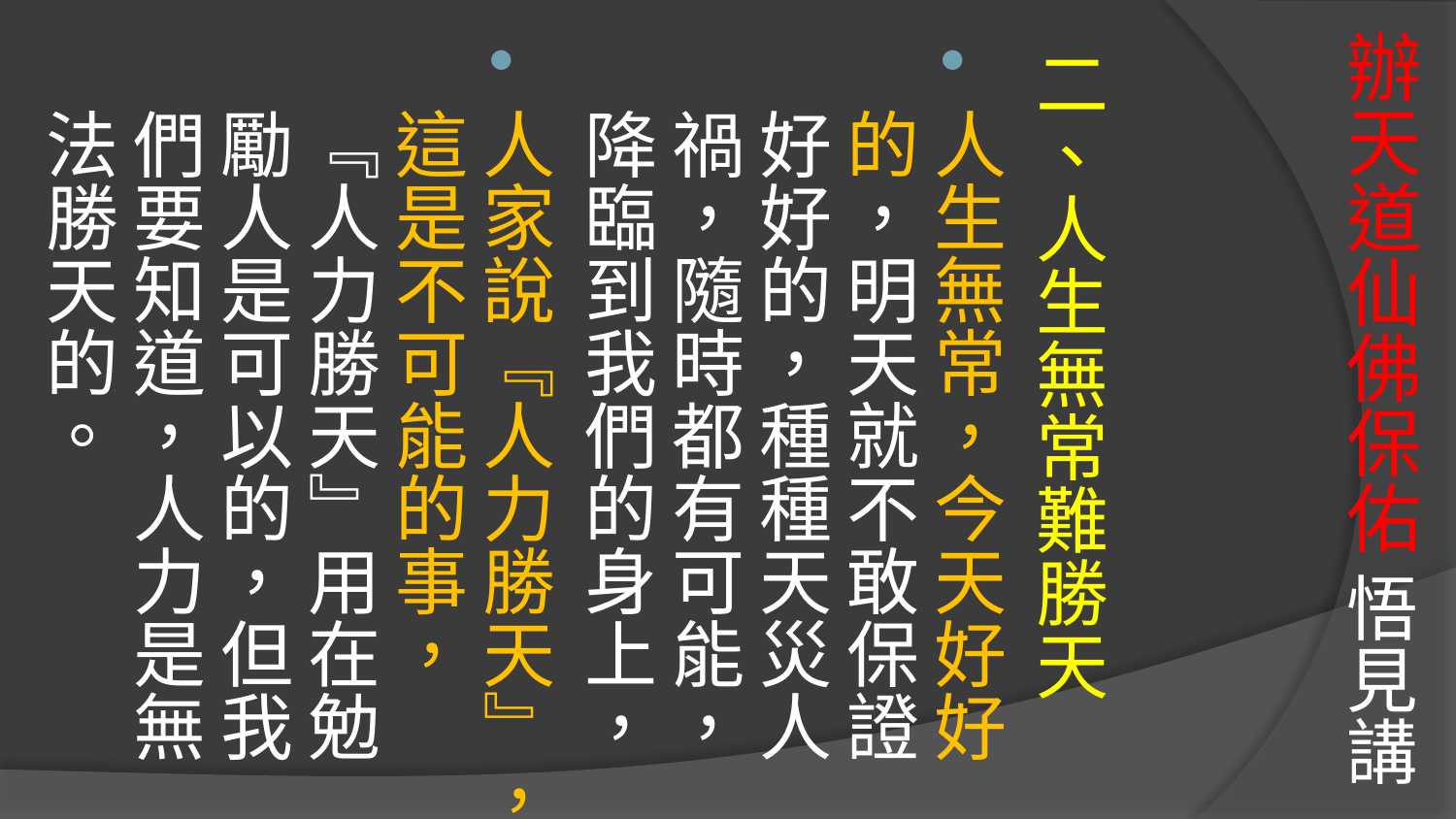

# 辦天道仙佛保佑 悟見講
二、人生無常難勝天
人生無常，今天好好的，明天就不敢保證好好的，種種天災人禍，隨時都有可能，降臨到我們的身上，
人家說『人力勝天』，這是不可能的事，『人力勝天』用在勉勵人是可以的，但我們要知道，人力是無法勝天的。